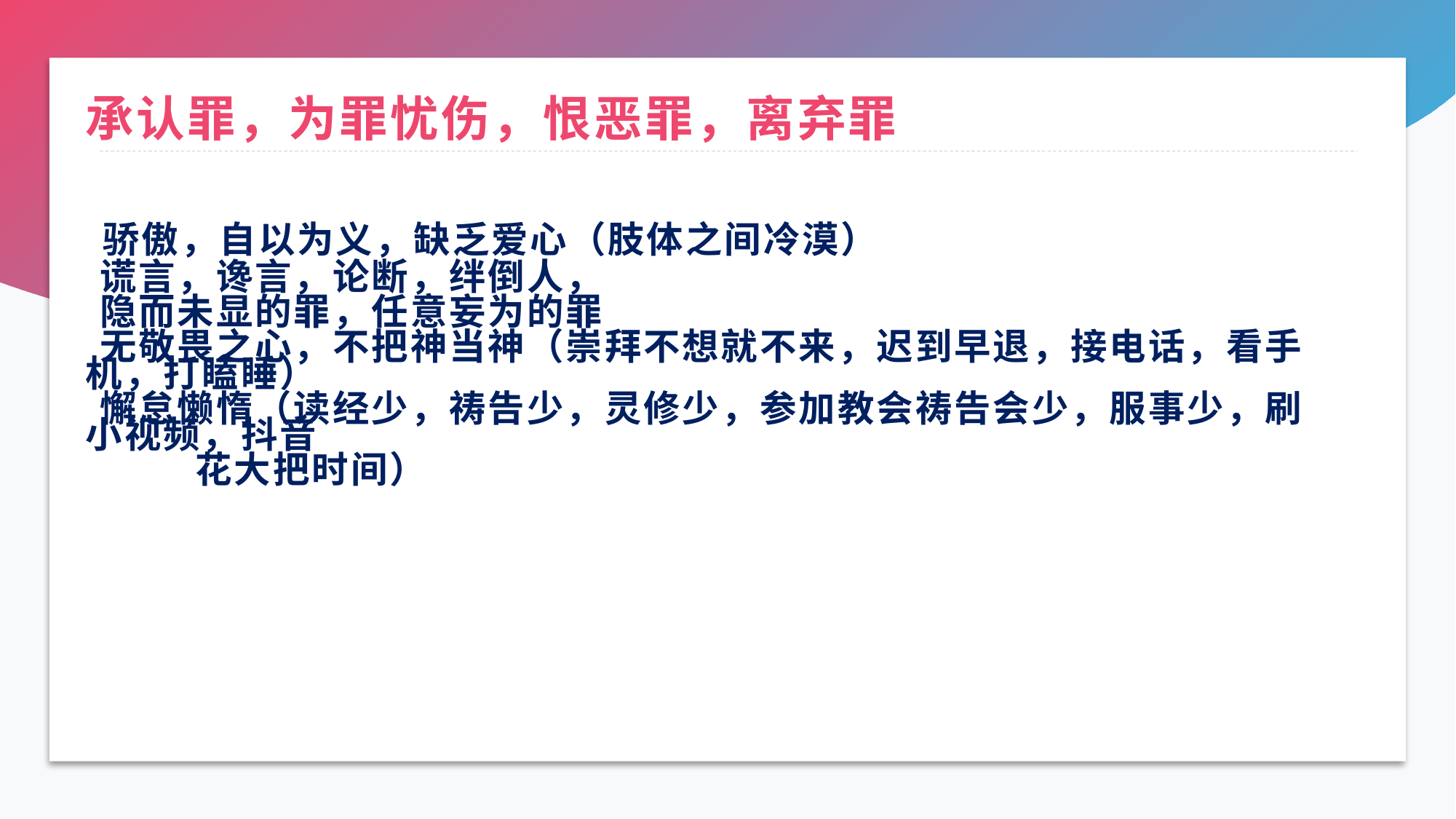

# 承认罪，为罪忧伤，恨恶罪，离弃罪

 骄傲，自以为义，缺乏爱心（肢体之间冷漠）
 谎言，谗言，论断，绊倒人，
 隐而未显的罪，任意妄为的罪
 无敬畏之心，不把神当神（崇拜不想就不来，迟到早退，接电话，看手机，打瞌睡）
 懈怠懒惰（读经少，祷告少，灵修少，参加教会祷告会少，服事少，刷小视频，抖音
          花大把时间）